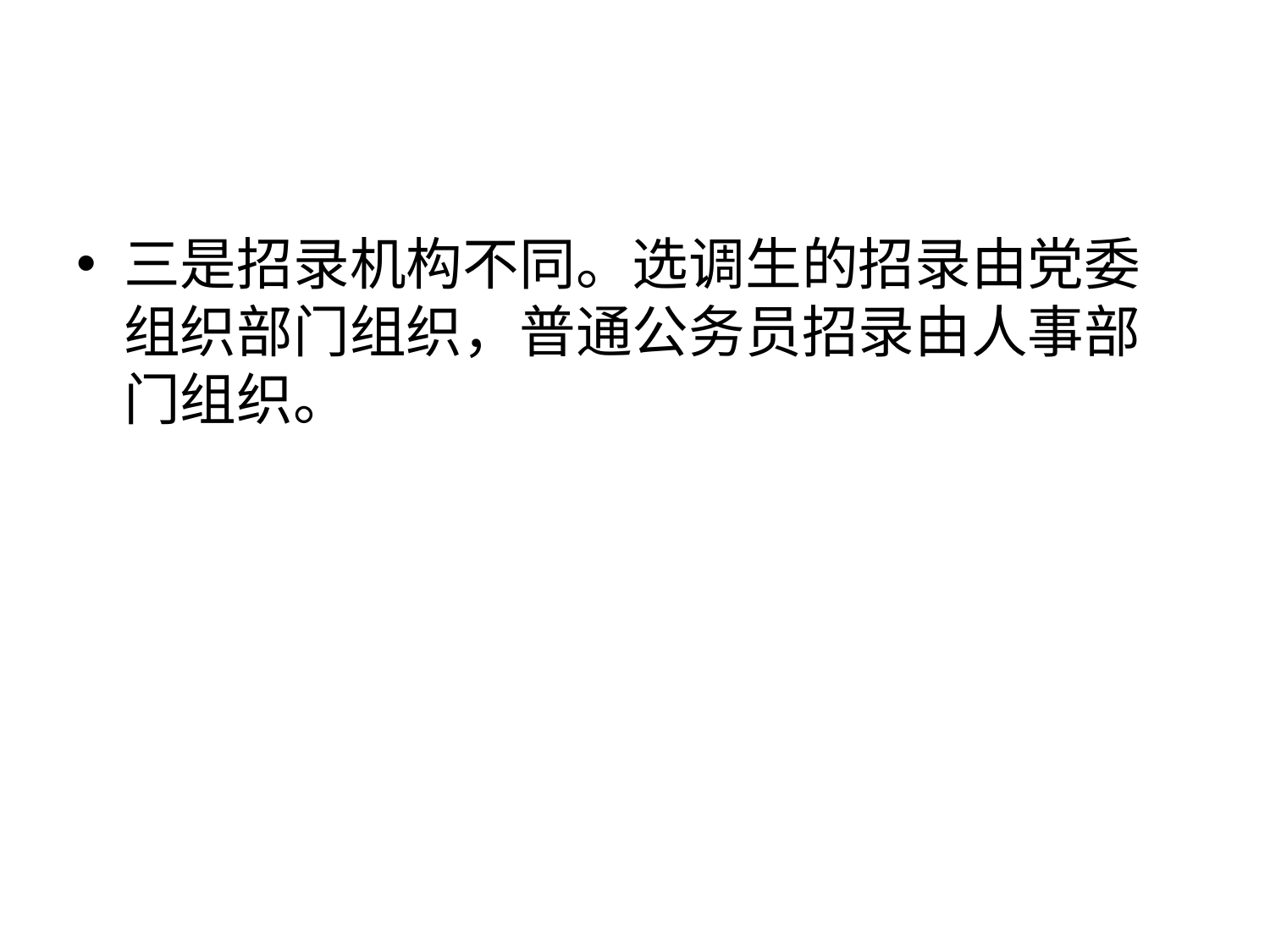

#
三是招录机构不同。选调生的招录由党委组织部门组织，普通公务员招录由人事部门组织。